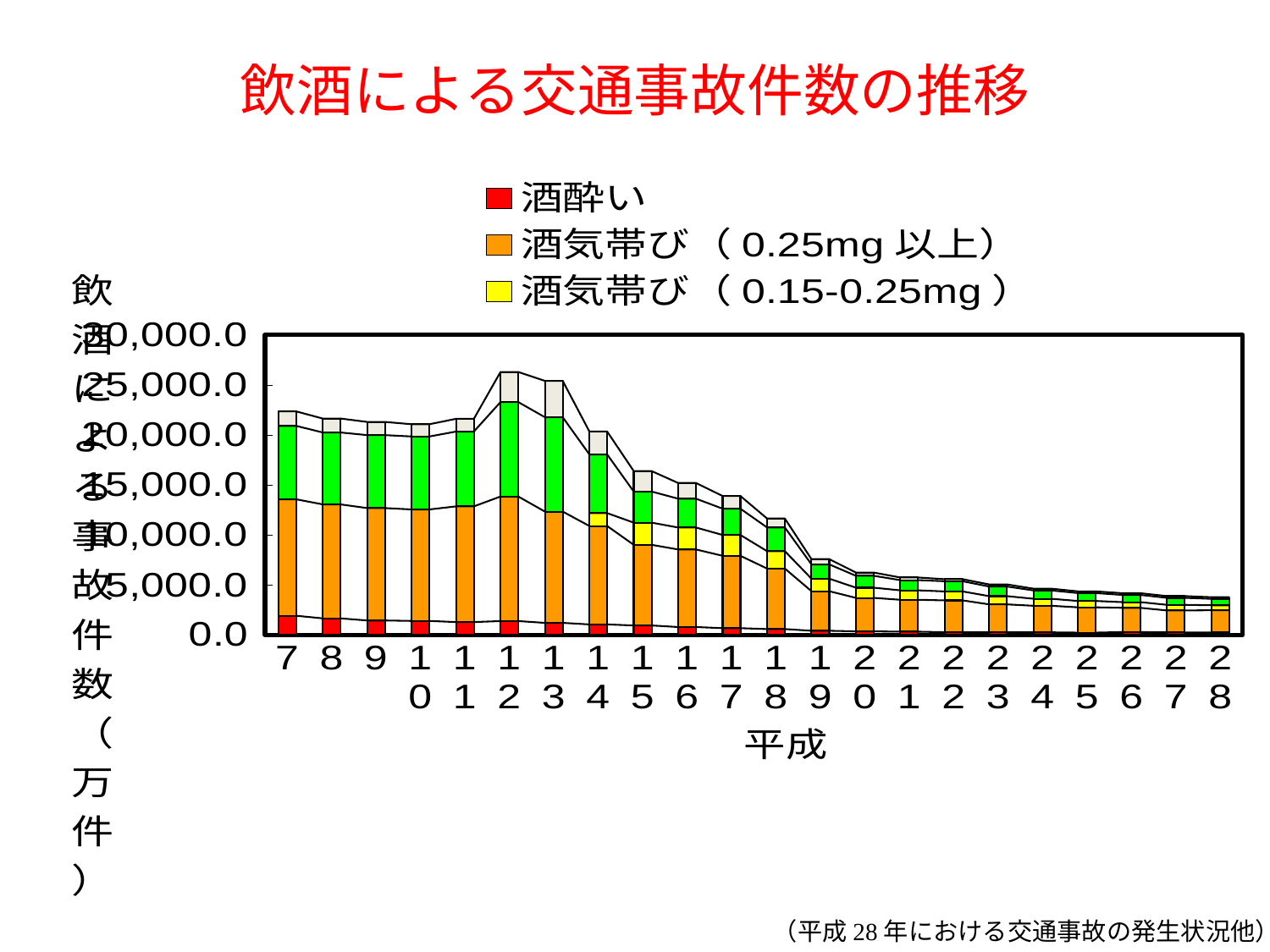

# 飲酒による交通事故件数の推移

### Chart

| Category | 酒酔い | 酒気帯び（0.25mg以上） | 酒気帯び（0.15-0.25mg） | 基準以下 | 検知不能 |
|---|---|---|---|---|---|
| 7.0 | 1901.0 | 11647.0 | None | 7344.0 | 1454.0 |
| 8.0 | 1635.0 | 11409.0 | None | 7188.0 | 1396.0 |
| 9.0 | 1425.0 | 11246.0 | None | 7300.0 | 1318.0 |
| 10.0 | 1382.0 | 11153.0 | None | 7298.0 | 1227.0 |
| 11.0 | 1269.0 | 11571.0 | None | 7483.0 | 1279.0 |
| 12.0 | 1364.0 | 12463.0 | None | 9446.0 | 3007.0 |
| 13.0 | 1188.0 | 11136.0 | None | 9433.0 | 3643.0 |
| 14.0 | 1032.0 | 9849.0 | 1284.0 | 5876.0 | 2290.0 |
| 15.0 | 927.0 | 8067.0 | 2219.0 | 3111.0 | 2052.0 |
| 16.0 | 772.0 | 7757.0 | 2195.0 | 2885.0 | 1571.0 |
| 17.0 | 657.0 | 7235.0 | 2087.0 | 2631.0 | 1268.0 |
| 18.0 | 565.0 | 6055.0 | 1743.0 | 2369.0 | 894.0 |
| 19.0 | 396.0 | 3959.0 | 1247.0 | 1432.0 | 527.0 |
| 20.0 | 336.0 | 3351.0 | 1019.0 | 1188.0 | 325.0 |
| 21.0 | 304.0 | 3191.0 | 943.0 | 1024.0 | 264.0 |
| 22.0 | 254.0 | 3184.0 | 890.0 | 1025.0 | 203.0 |
| 23.0 | 250.0 | 2786.0 | 826.0 | 961.0 | 207.0 |
| 24.0 | 240.0 | 2655.0 | 703.0 | 835.0 | 170.0 |
| 25.0 | 212.0 | 2528.0 | 636.0 | 787.0 | 171.0 |
| 26.0 | 270.0 | 2421.0 | 571.0 | 722.0 | 171.0 |
| 27.0 | 238.0 | 2189.0 | 565.0 | 697.0 | 175.0 |
| 28.0 | 217.0 | 2238.0 | 496.0 | 643.0 | 163.0 |
（平成28年における交通事故の発生状況他）